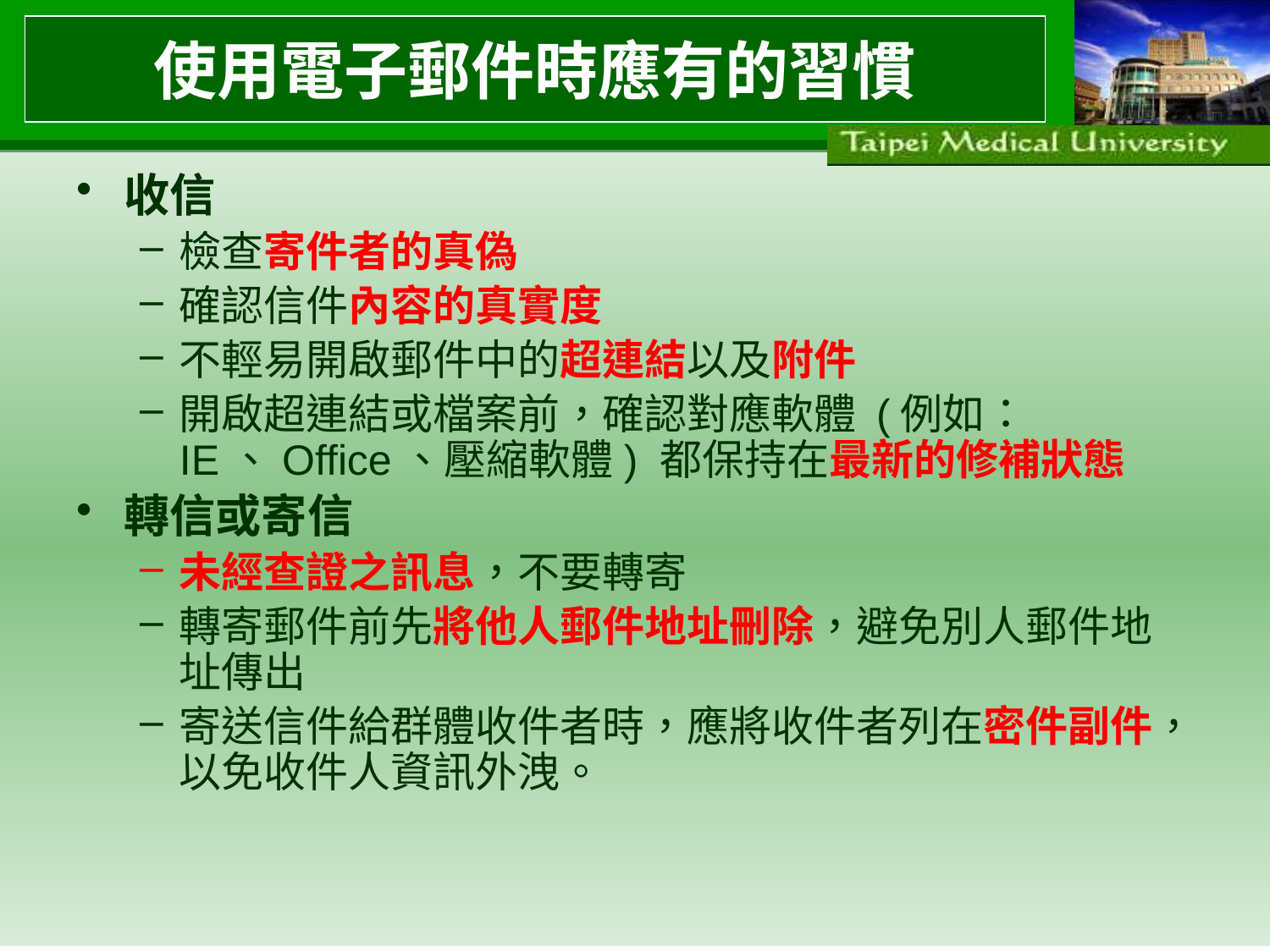

# 使用電子郵件時應有的習慣
收信
檢查寄件者的真偽
確認信件內容的真實度
不輕易開啟郵件中的超連結以及附件
開啟超連結或檔案前，確認對應軟體 (例如：IE、Office、壓縮軟體) 都保持在最新的修補狀態
轉信或寄信
未經查證之訊息，不要轉寄
轉寄郵件前先將他人郵件地址刪除，避免別人郵件地址傳出
寄送信件給群體收件者時，應將收件者列在密件副件，以免收件人資訊外洩。